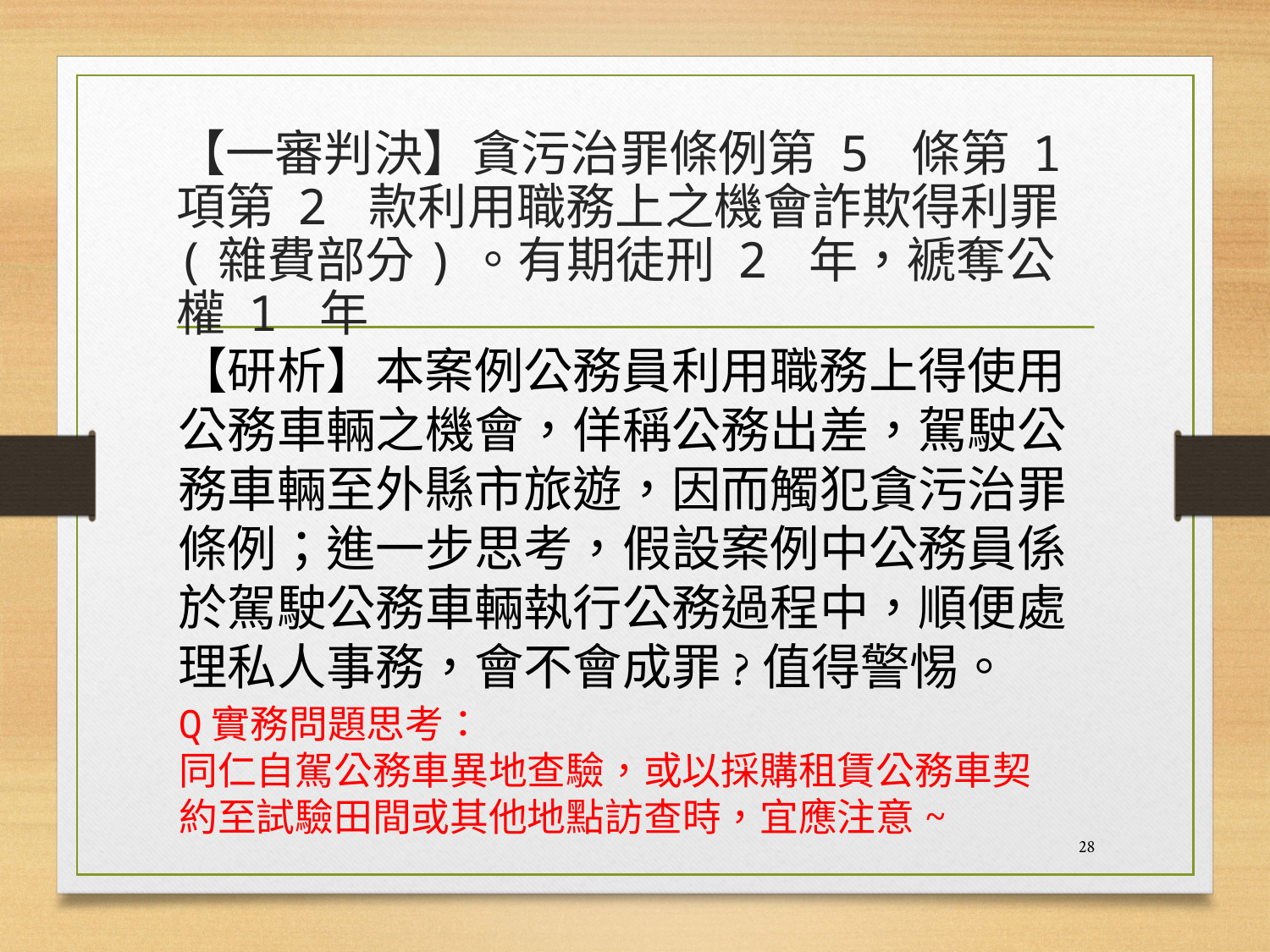

# 【一審判決】貪污治罪條例第 5 條第 1 項第 2 款利用職務上之機會詐欺得利罪(雜費部分)。有期徒刑 2 年，褫奪公權 1 年
【研析】本案例公務員利用職務上得使用公務車輛之機會，佯稱公務出差，駕駛公務車輛至外縣市旅遊，因而觸犯貪污治罪條例；進一步思考，假設案例中公務員係於駕駛公務車輛執行公務過程中，順便處理私人事務，會不會成罪?值得警惕。
Q實務問題思考：
同仁自駕公務車異地查驗，或以採購租賃公務車契約至試驗田間或其他地點訪查時，宜應注意~
28